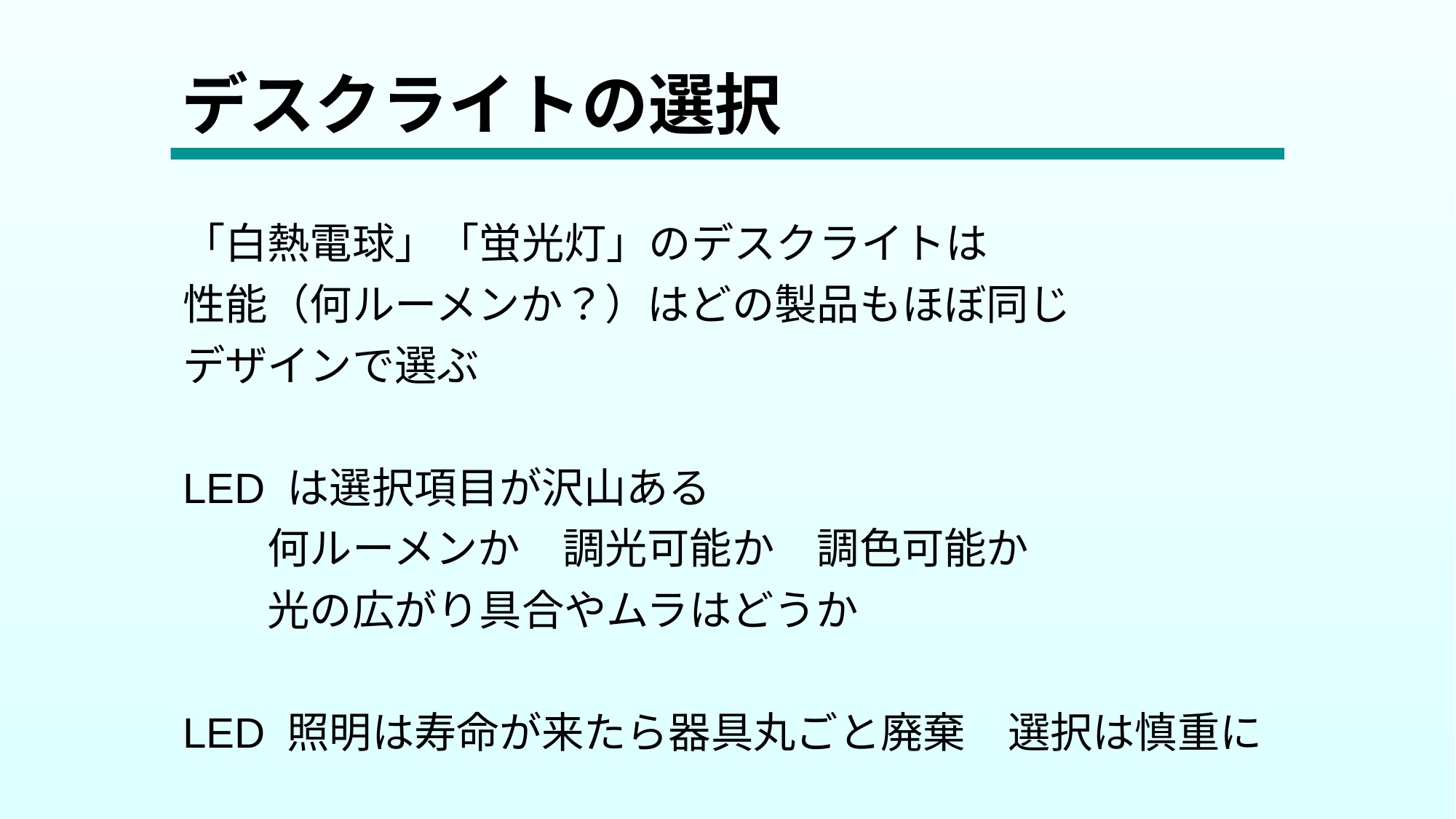

# デスクライトの選択
「白熱電球」「蛍光灯」のデスクライトは
性能（何ルーメンか？）はどの製品もほぼ同じ
デザインで選ぶ

LED は選択項目が沢山ある
　　何ルーメンか　調光可能か　調色可能か
　　光の広がり具合やムラはどうか

LED 照明は寿命が来たら器具丸ごと廃棄　選択は慎重に